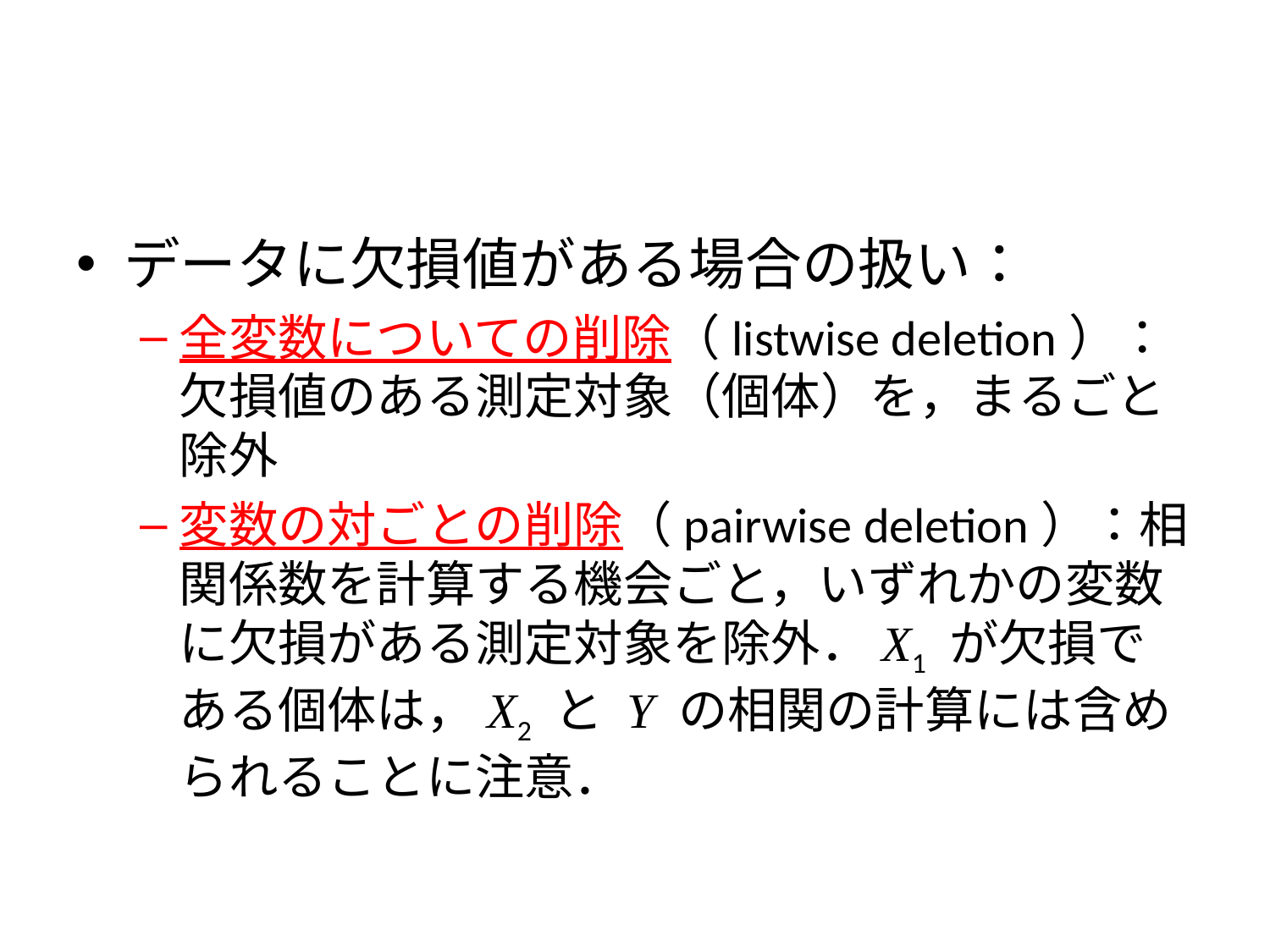

#
データに欠損値がある場合の扱い：
全変数についての削除（listwise deletion）：欠損値のある測定対象（個体）を，まるごと除外
変数の対ごとの削除（pairwise deletion）：相関係数を計算する機会ごと，いずれかの変数に欠損がある測定対象を除外．X1 が欠損である個体は，X2 と Y の相関の計算には含められることに注意．